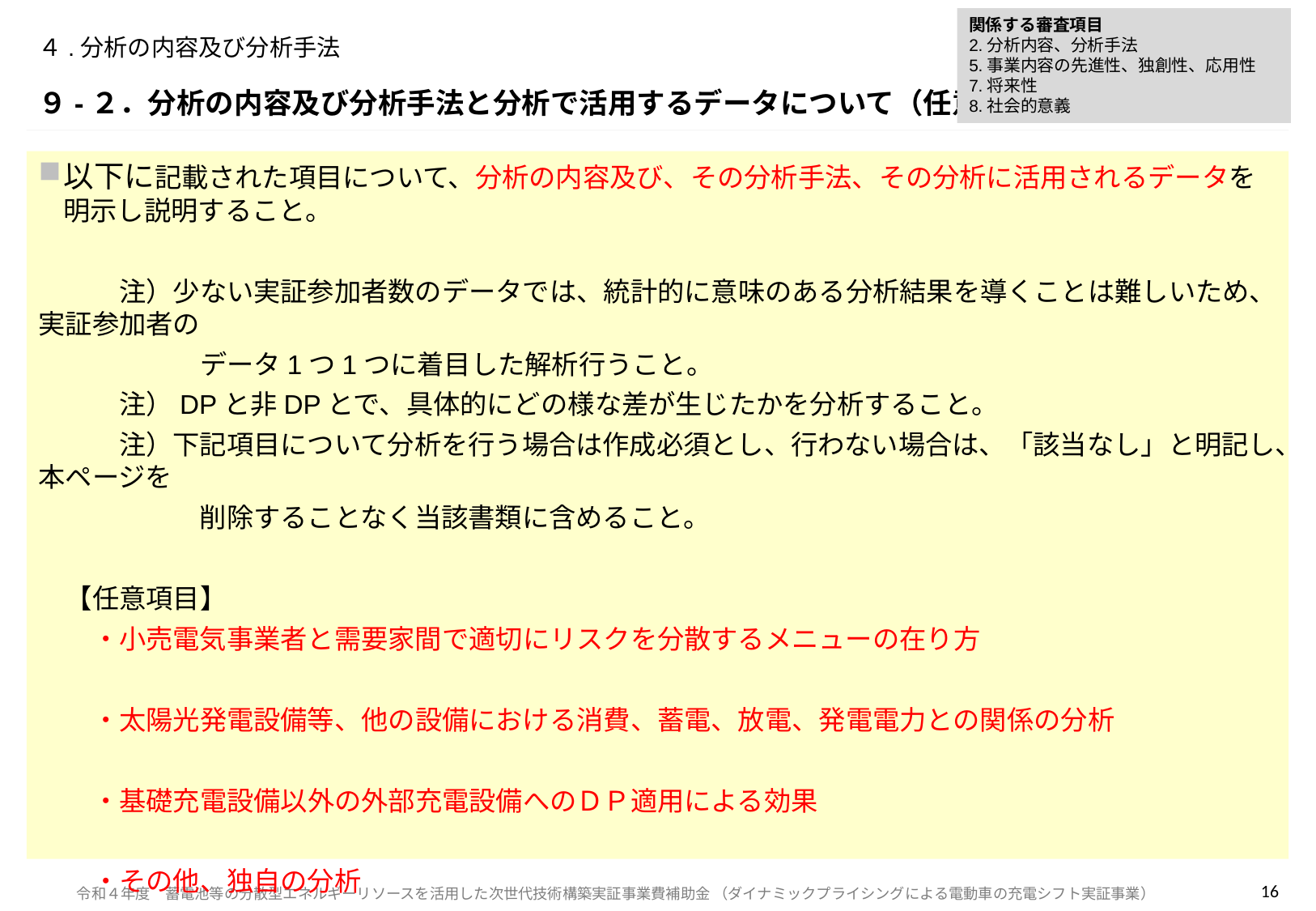

関係する審査項目
2.分析内容、分析手法
5.事業内容の先進性、独創性、応用性
7.将来性
8.社会的意義
# ４.分析の内容及び分析手法
９-２．分析の内容及び分析手法と分析で活用するデータについて（任意）

以下に記載された項目について、分析の内容及び、その分析手法、その分析に活用されるデータを明示し説明すること。

　　　注）少ない実証参加者数のデータでは、統計的に意味のある分析結果を導くことは難しいため、実証参加者の
　　　　　　データ1つ1つに着目した解析行うこと。
　　　注）DPと非DPとで、具体的にどの様な差が生じたかを分析すること。
　　　注）下記項目について分析を行う場合は作成必須とし、行わない場合は、「該当なし」と明記し、本ページを
　　　　　　削除することなく当該書類に含めること。

　【任意項目】
　　・小売電気事業者と需要家間で適切にリスクを分散するメニューの在り方

　　・太陽光発電設備等、他の設備における消費、蓄電、放電、発電電力との関係の分析

　　・基礎充電設備以外の外部充電設備へのＤＰ適用による効果

　　・その他、独自の分析